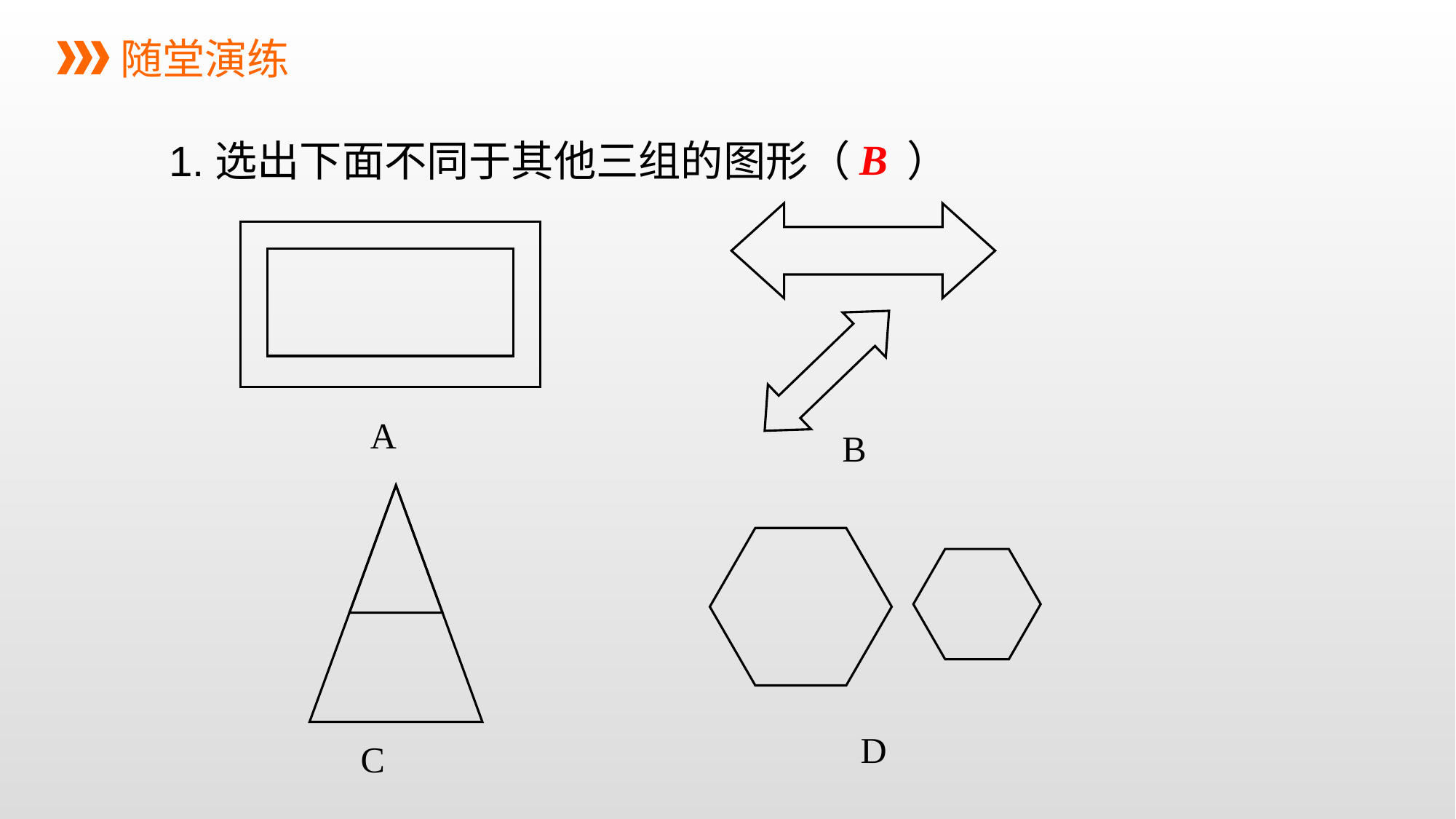

随堂演练

1.选出下面不同于其他三组的图形（      ）
B

A
B

D
C